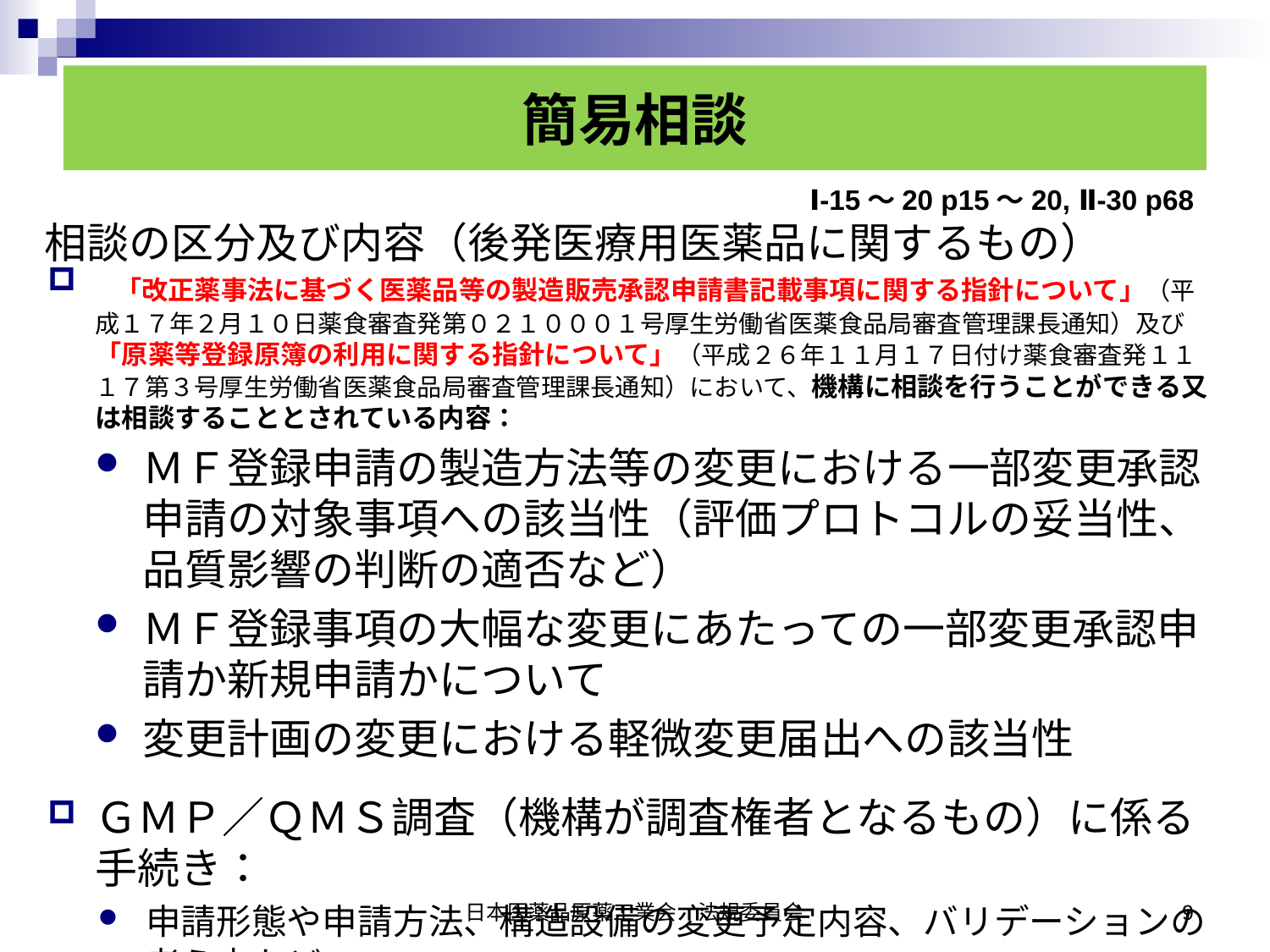

簡易相談
Ⅰ-15〜20 p15〜20, Ⅱ-30 p68
相談の区分及び内容（後発医療用医薬品に関するもの）
 「改正薬事法に基づく医薬品等の製造販売承認申請書記載事項に関する指針について」（平成１７年２月１０日薬食審査発第０２１０００１号厚生労働省医薬食品局審査管理課長通知）及び「原薬等登録原簿の利用に関する指針について」（平成２６年１１月１７日付け薬食審査発１１１７第３号厚生労働省医薬食品局審査管理課長通知）において、機構に相談を行うことができる又は相談することとされている内容：
ＭＦ登録申請の製造方法等の変更における一部変更承認申請の対象事項への該当性（評価プロトコルの妥当性、品質影響の判断の適否など）
ＭＦ登録事項の大幅な変更にあたっての一部変更承認申請か新規申請かについて
変更計画の変更における軽微変更届出への該当性

ＧＭＰ／ＱＭＳ調査（機構が調査権者となるもの）に係る手続き：
申請形態や申請方法、構造設備の変更予定内容、バリデーションの考え方など

日本医薬品原薬工業会　法規委員会
9